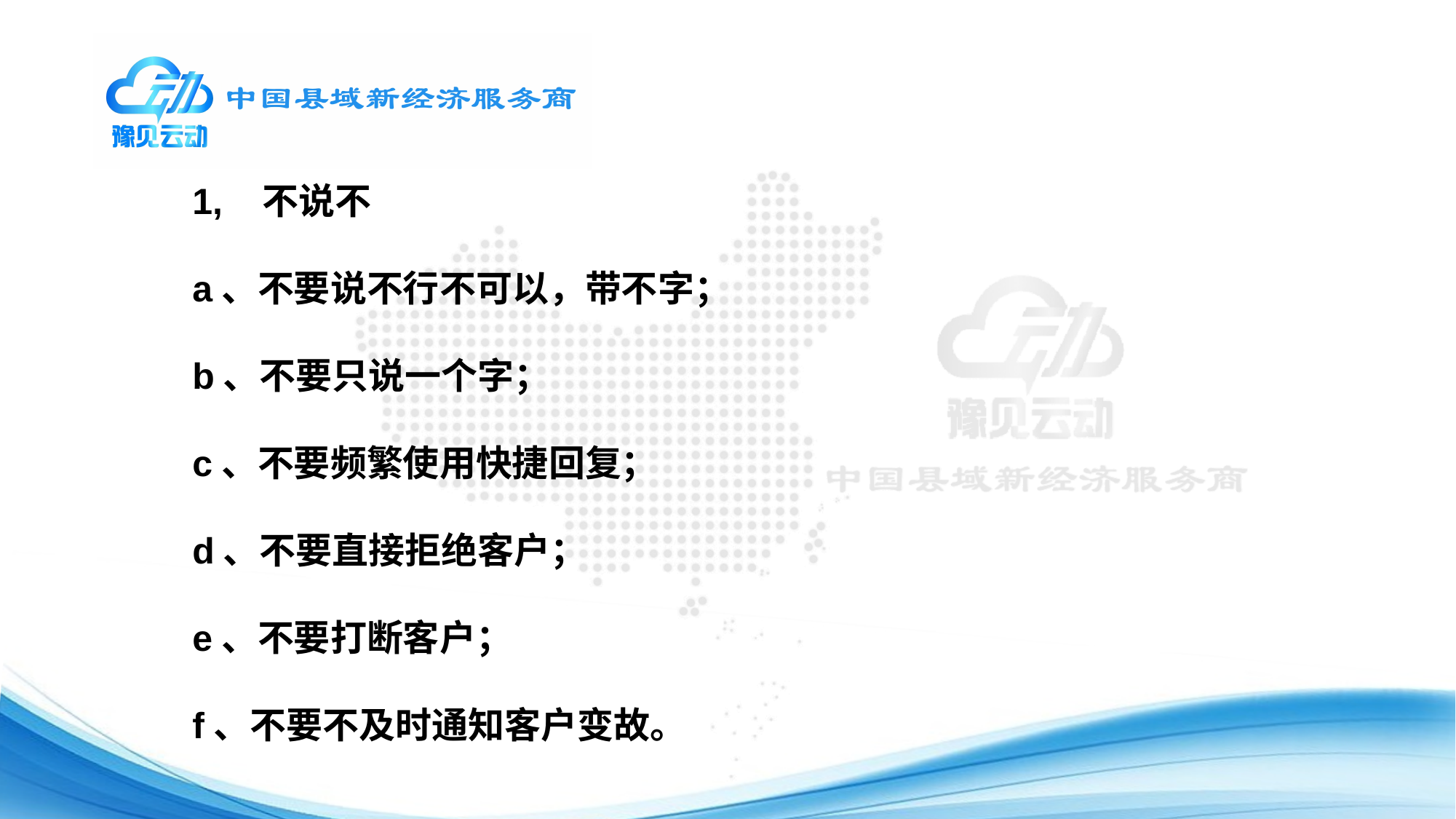

1,   不说不

a、不要说不行不可以，带不字；

b、不要只说一个字；

c、不要频繁使用快捷回复；

d、不要直接拒绝客户；

e、不要打断客户；

f、不要不及时通知客户变故。